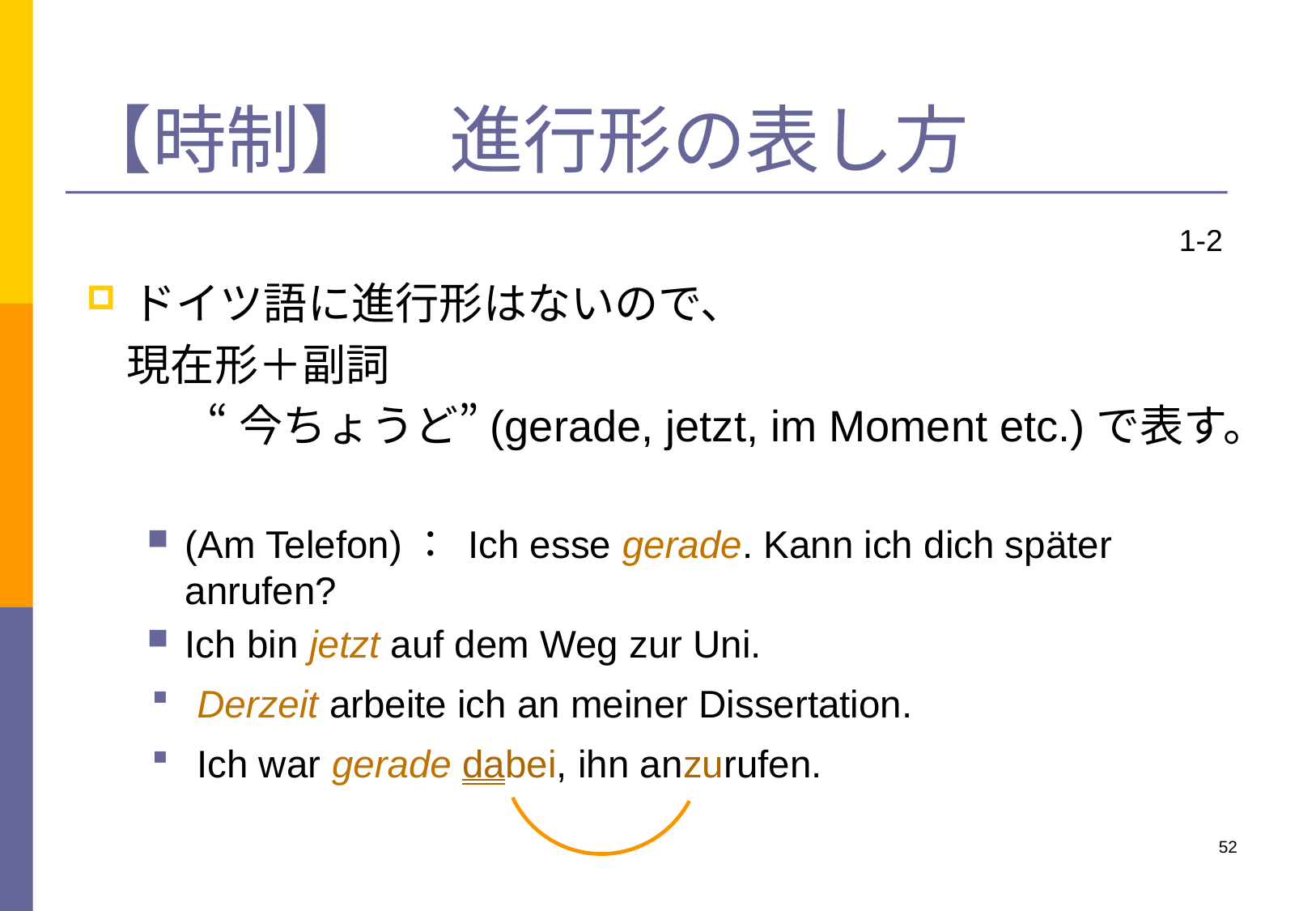

# 【時制】　進行形の表し方
1-2
ドイツ語に進行形はないので、
   現在形＋副詞
	“今ちょうど”(gerade, jetzt, im Moment etc.)で表す。

(Am Telefon)： Ich esse gerade. Kann ich dich später anrufen?
Ich bin jetzt auf dem Weg zur Uni.
Derzeit arbeite ich an meiner Dissertation.
Ich war gerade dabei, ihn anzurufen.

52